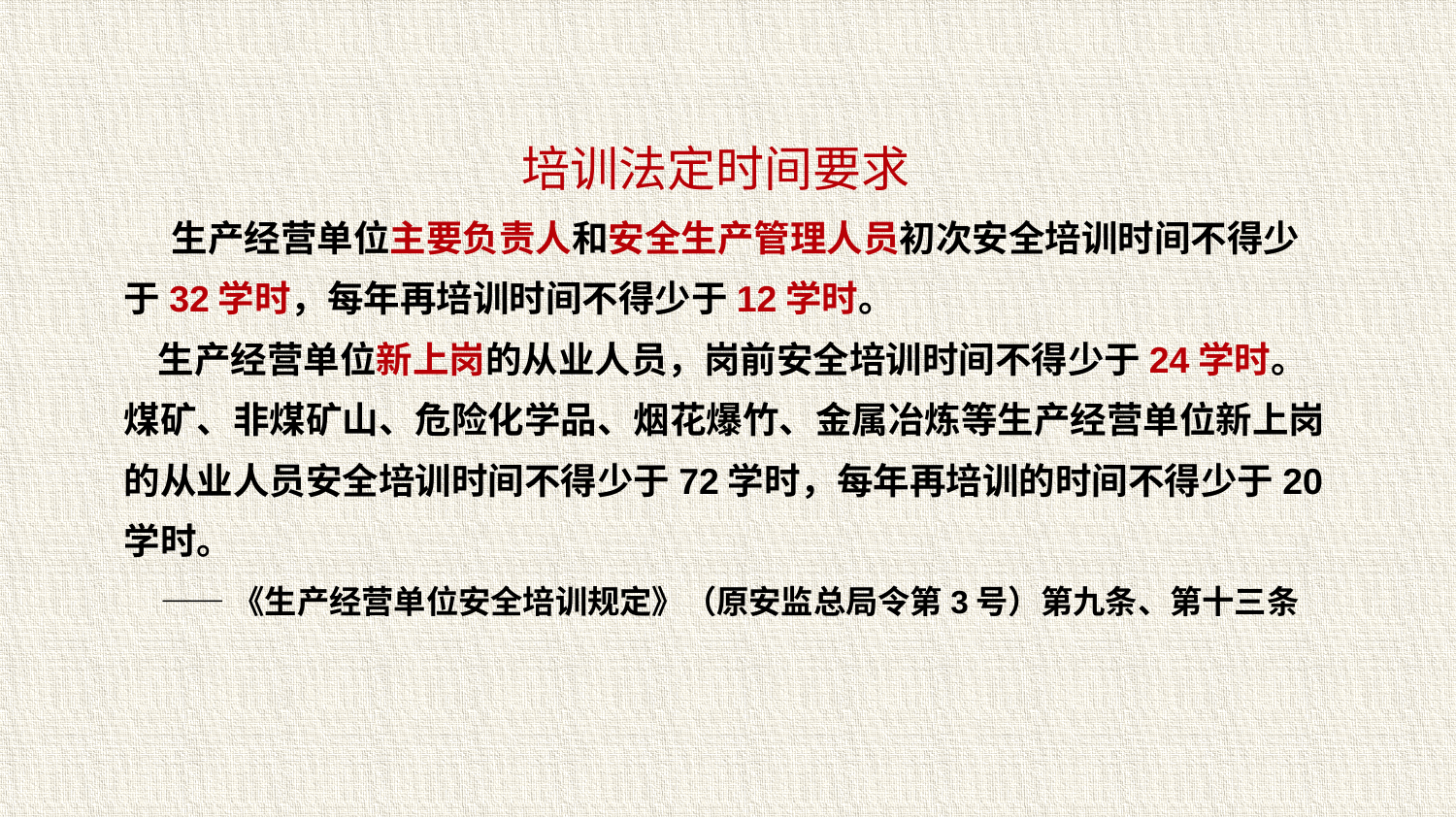

培训法定时间要求
      生产经营单位主要负责人和安全生产管理人员初次安全培训时间不得少于32学时，每年再培训时间不得少于12学时。
   生产经营单位新上岗的从业人员，岗前安全培训时间不得少于24学时。煤矿、非煤矿山、危险化学品、烟花爆竹、金属冶炼等生产经营单位新上岗的从业人员安全培训时间不得少于72学时，每年再培训的时间不得少于20学时。
      ——《生产经营单位安全培训规定》（原安监总局令第3号）第九条、第十三条